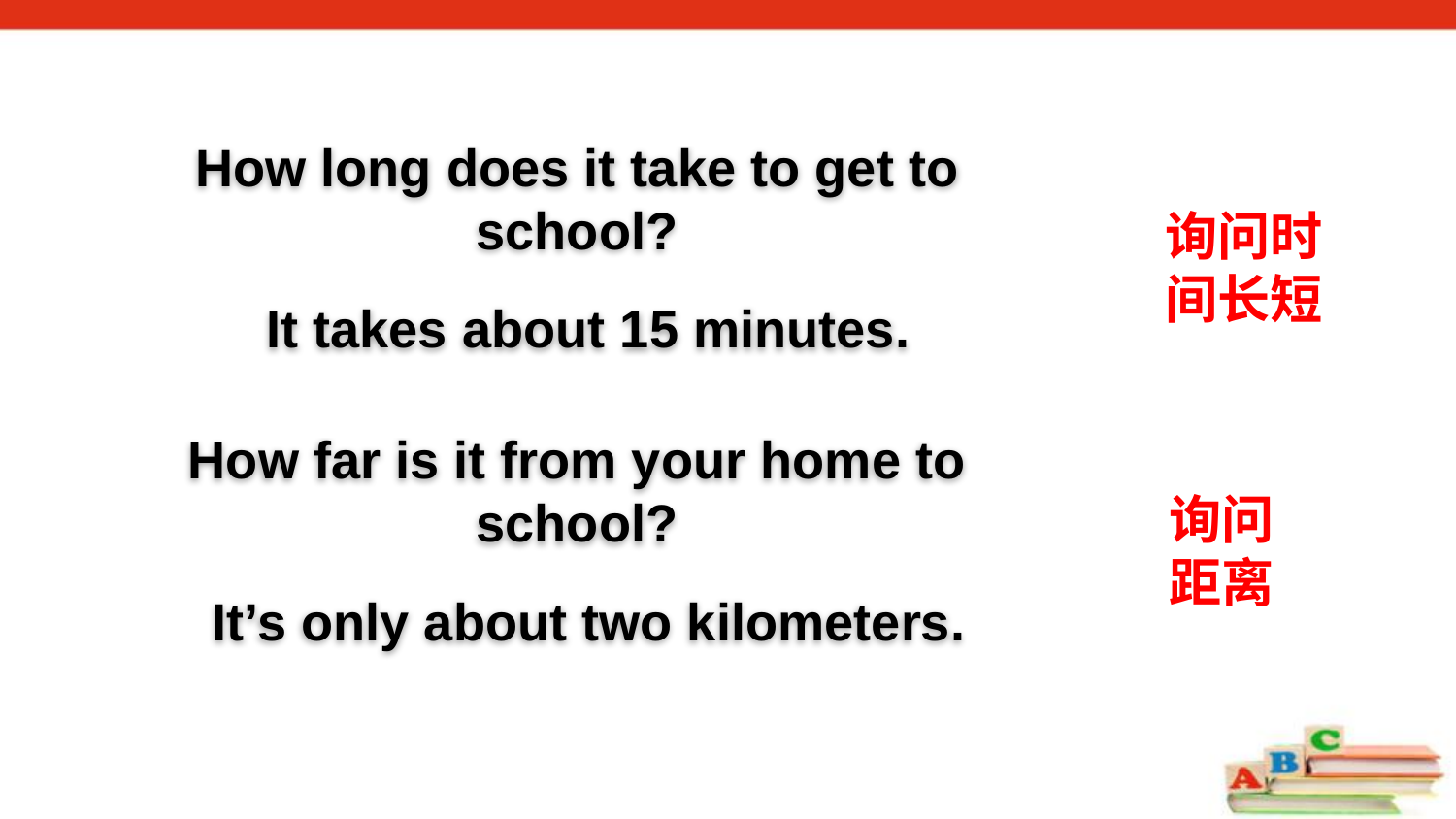

How long does it take to get to school?

询问时间长短
It takes about 15 minutes.
How far is it from your home to school?

询问距离
It’s only about two kilometers.